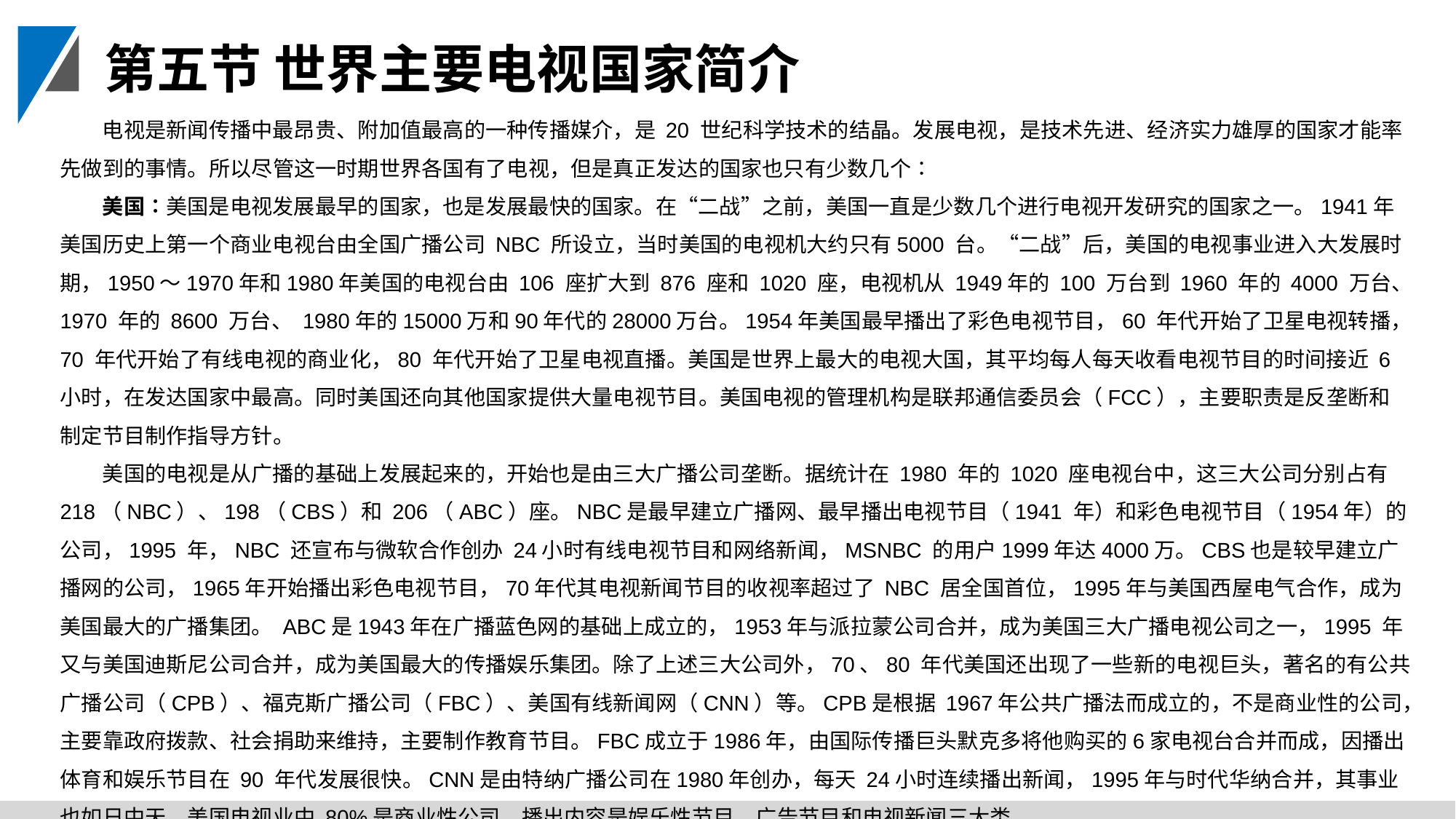

第五节 世界主要电视国家简介
电视是新闻传播中最昂贵、附加值最高的一种传播媒介，是 20 世纪科学技术的结晶。发展电视，是技术先进、经济实力雄厚的国家才能率先做到的事情。所以尽管这一时期世界各国有了电视，但是真正发达的国家也只有少数几个∶
美国∶美国是电视发展最早的国家，也是发展最快的国家。在“二战”之前，美国一直是少数几个进行电视开发研究的国家之一。1941年美国历史上第一个商业电视台由全国广播公司 NBC 所设立，当时美国的电视机大约只有5000 台。“二战”后，美国的电视事业进入大发展时期，1950～1970年和1980年美国的电视台由 106 座扩大到 876 座和 1020 座，电视机从 1949年的 100 万台到 1960 年的 4000 万台、1970 年的 8600 万台、 1980年的15000万和90年代的28000万台。1954年美国最早播出了彩色电视节目，60 年代开始了卫星电视转播，70 年代开始了有线电视的商业化，80 年代开始了卫星电视直播。美国是世界上最大的电视大国，其平均每人每天收看电视节目的时间接近 6小时，在发达国家中最高。同时美国还向其他国家提供大量电视节目。美国电视的管理机构是联邦通信委员会（FCC），主要职责是反垄断和制定节目制作指导方针。
美国的电视是从广播的基础上发展起来的，开始也是由三大广播公司垄断。据统计在 1980 年的 1020 座电视台中，这三大公司分别占有218（NBC）、198（CBS）和 206（ABC）座。NBC是最早建立广播网、最早播出电视节目（1941 年）和彩色电视节目（1954年）的公司，1995 年，NBC 还宣布与微软合作创办 24小时有线电视节目和网络新闻，MSNBC 的用户1999年达4000万。CBS也是较早建立广播网的公司，1965年开始播出彩色电视节目，70年代其电视新闻节目的收视率超过了 NBC 居全国首位，1995年与美国西屋电气合作，成为美国最大的广播集团。 ABC是1943年在广播蓝色网的基础上成立的，1953年与派拉蒙公司合并，成为美国三大广播电视公司之一，1995 年又与美国迪斯尼公司合并，成为美国最大的传播娱乐集团。除了上述三大公司外，70、80 年代美国还出现了一些新的电视巨头，著名的有公共广播公司（CPB）、福克斯广播公司（FBC）、美国有线新闻网（CNN）等。CPB是根据 1967年公共广播法而成立的，不是商业性的公司，主要靠政府拨款、社会捐助来维持，主要制作教育节目。FBC成立于1986年，由国际传播巨头默克多将他购买的6家电视台合并而成，因播出体育和娱乐节目在 90 年代发展很快。CNN是由特纳广播公司在1980年创办，每天 24小时连续播出新闻，1995年与时代华纳合并，其事业也如日中天。美国电视业中 80%是商业性公司，播出内容是娱乐性节目、广告节目和电视新闻三大类。